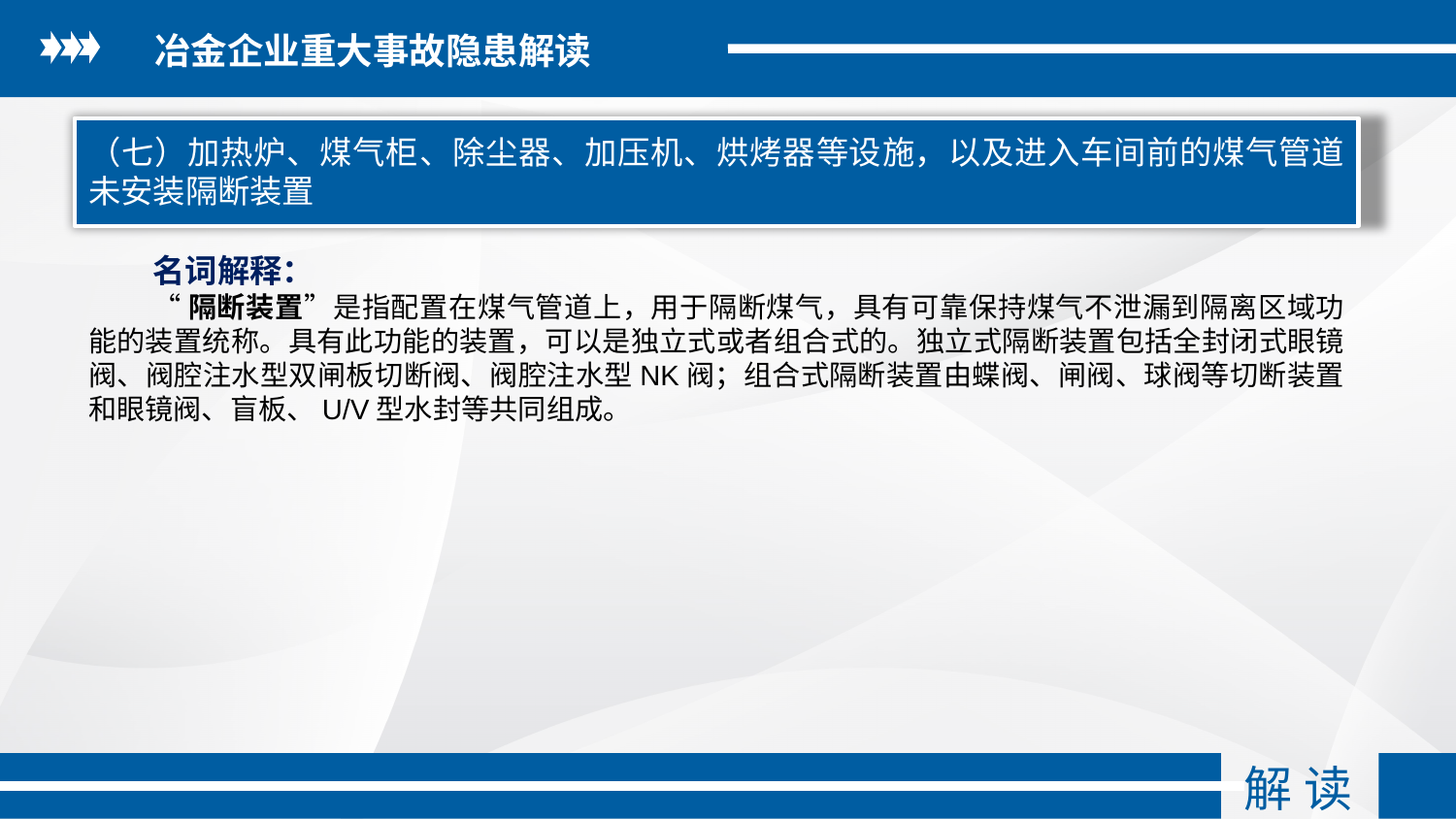

冶金企业重大事故隐患解读
（七）加热炉、煤气柜、除尘器、加压机、烘烤器等设施，以及进入车间前的煤气管道未安装隔断装置
名词解释：
“隔断装置”是指配置在煤气管道上，用于隔断煤气，具有可靠保持煤气不泄漏到隔离区域功能的装置统称。具有此功能的装置，可以是独立式或者组合式的。独立式隔断装置包括全封闭式眼镜阀、阀腔注水型双闸板切断阀、阀腔注水型NK阀；组合式隔断装置由蝶阀、闸阀、球阀等切断装置和眼镜阀、盲板、U/V型水封等共同组成。